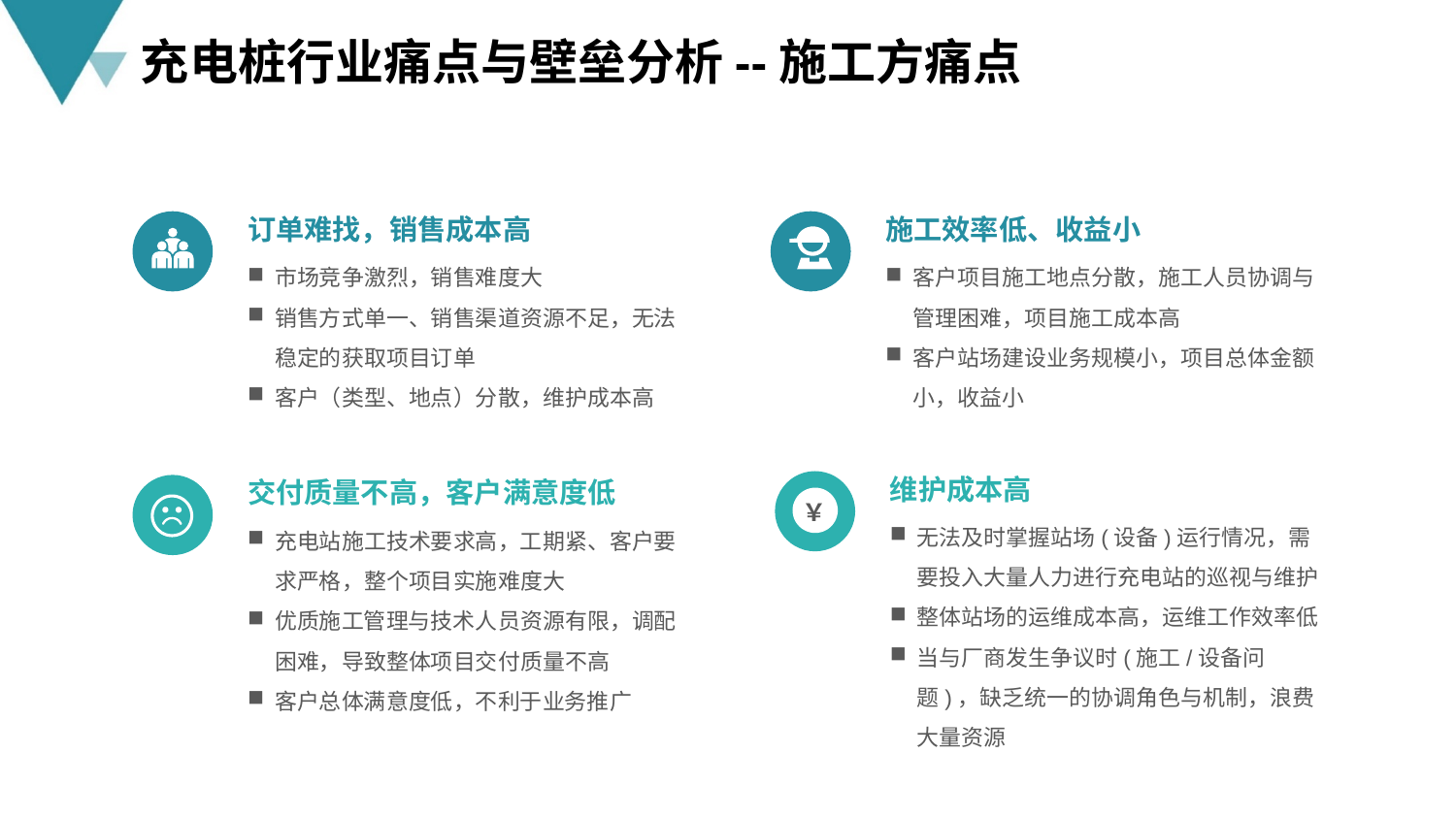

充电桩行业痛点与壁垒分析--施工方痛点
订单难找，销售成本高

市场竞争激烈，销售难度大
销售方式单一、销售渠道资源不足，无法稳定的获取项目订单
客户（类型、地点）分散，维护成本高

施工效率低、收益小

客户项目施工地点分散，施工人员协调与管理困难，项目施工成本高
客户站场建设业务规模小，项目总体金额小，收益小

交付质量不高，客户满意度低

充电站施工技术要求高，工期紧、客户要求严格，整个项目实施难度大
优质施工管理与技术人员资源有限，调配困难，导致整体项目交付质量不高
客户总体满意度低，不利于业务推广

维护成本高

无法及时掌握站场(设备)运行情况，需要投入大量人力进行充电站的巡视与维护
整体站场的运维成本高，运维工作效率低
当与厂商发生争议时(施工/设备问题)，缺乏统一的协调角色与机制，浪费大量资源

￥
16